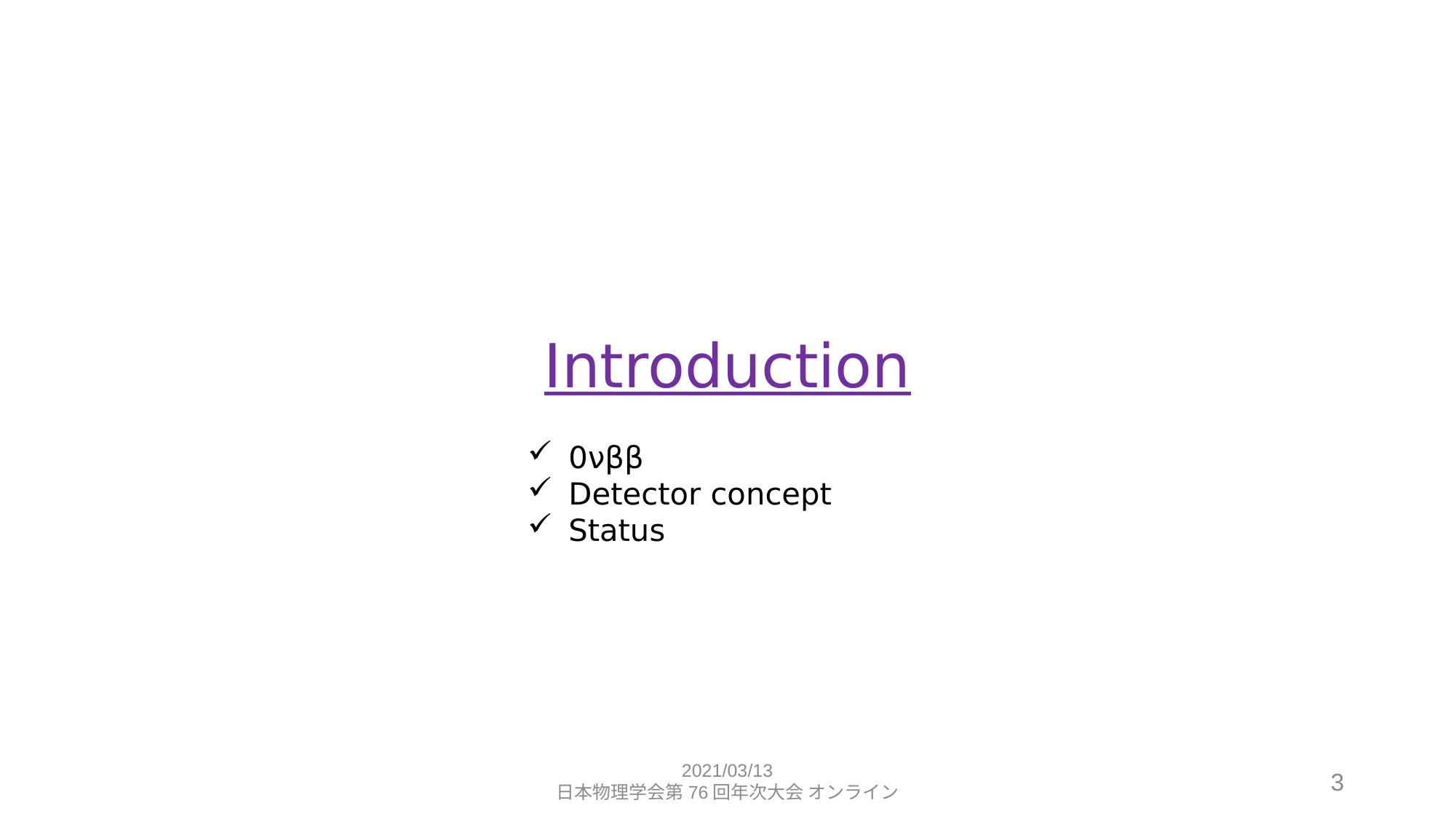

Introduction
0νββ
Detector concept
Status
2021/03/13
日本物理学会第76回年次大会 オンライン
3